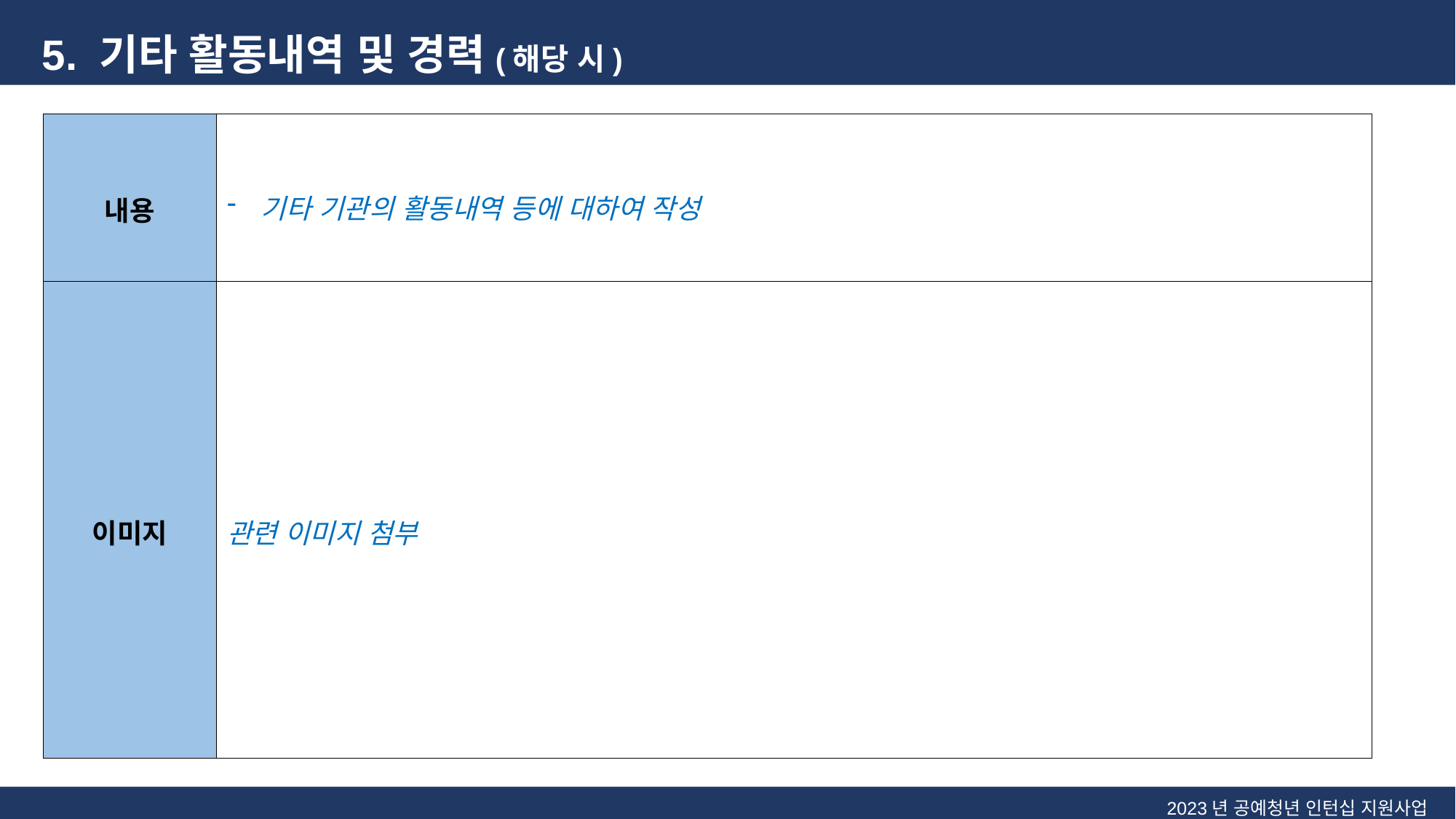

5. 기타 활동내역 및 경력(해당 시)
| 내용 | 기타 기관의 활동내역 등에 대하여 작성 |
| --- | --- |
| 이미지 | 관련 이미지 첨부 |

2023년 공예청년 인턴십 지원사업